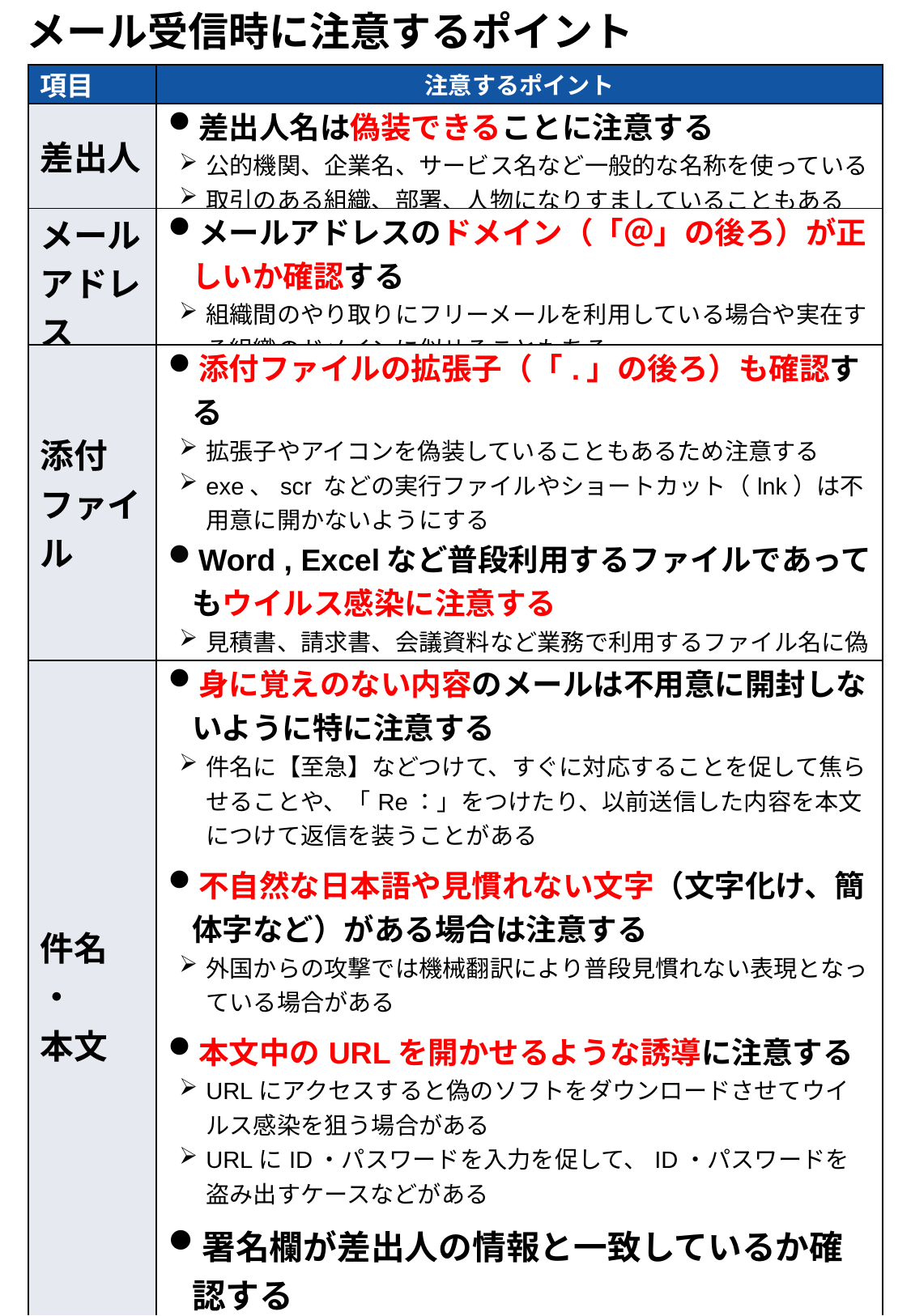

メール受信時に注意するポイント
| 項目 | 注意するポイント |
| --- | --- |
| 差出人 | 差出人名は偽装できることに注意する 公的機関、企業名、サービス名など一般的な名称を使っている 取引のある組織、部署、人物になりすましていることもある |
| メールアドレス | メールアドレスのドメイン（「＠」の後ろ）が正しいか確認する 組織間のやり取りにフリーメールを利用している場合や実在する組織のドメインに似せることもある |
| 添付ファイル | 添付ファイルの拡張子（「.」の後ろ）も確認する 拡張子やアイコンを偽装していることもあるため注意する exe、scr などの実行ファイルやショートカット（lnk）は不用意に開かないようにする Word , Excelなど普段利用するファイルであってもウイルス感染に注意する 見積書、請求書、会議資料など業務で利用するファイル名に偽装している可能性がある　※開封した場合も、不用意にマクロ機能や編集を有効にしてはならない |
| 件名 ・ 本文 | 身に覚えのない内容のメールは不用意に開封しないように特に注意する 件名に【至急】などつけて、すぐに対応することを促して焦らせることや、「Re：」をつけたり、以前送信した内容を本文につけて返信を装うことがある 不自然な日本語や見慣れない文字（文字化け、簡体字など）がある場合は注意する 外国からの攻撃では機械翻訳により普段見慣れない表現となっている場合がある 本文中のURLを開かせるような誘導に注意する URLにアクセスすると偽のソフトをダウンロードさせてウイルス感染を狙う場合がある URLにID・パスワードを入力を促して、ID・パスワードを盗み出すケースなどがある 署名欄が差出人の情報と一致しているか確認する メールの差出人と一致しない住所、連絡先を使用していることもある 署名欄にある電話番号やアドレスに連絡すると、やり取りをして騙されることもある |